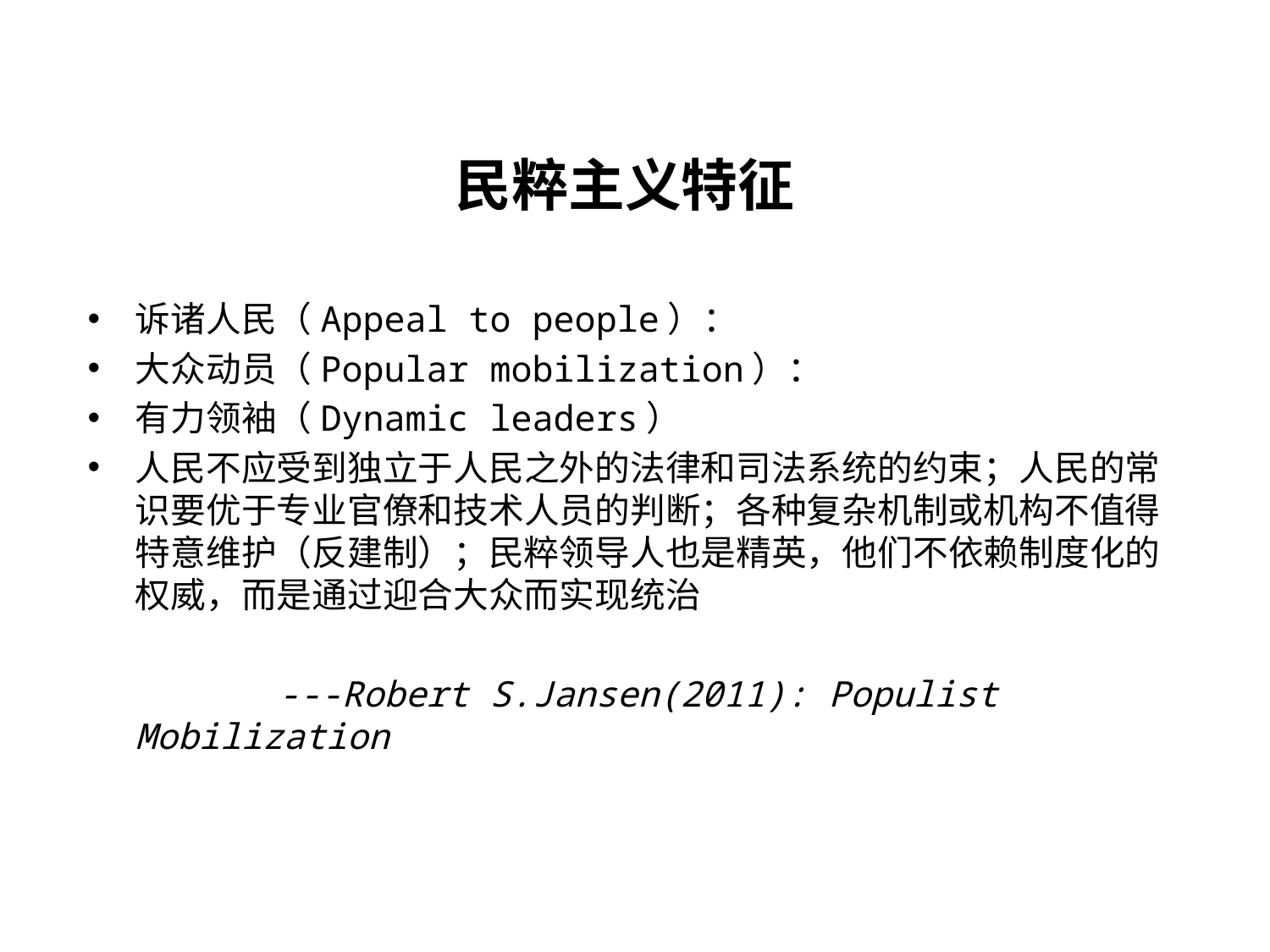

民粹主义特征

诉诸人民（Appeal to people）：
大众动员（Popular mobilization）：
有力领袖（Dynamic leaders）
人民不应受到独立于人民之外的法律和司法系统的约束；人民的常识要优于专业官僚和技术人员的判断；各种复杂机制或机构不值得特意维护（反建制）；民粹领导人也是精英，他们不依赖制度化的权威，而是通过迎合大众而实现统治

         ---Robert S.Jansen(2011): Populist Mobilization
IWEP